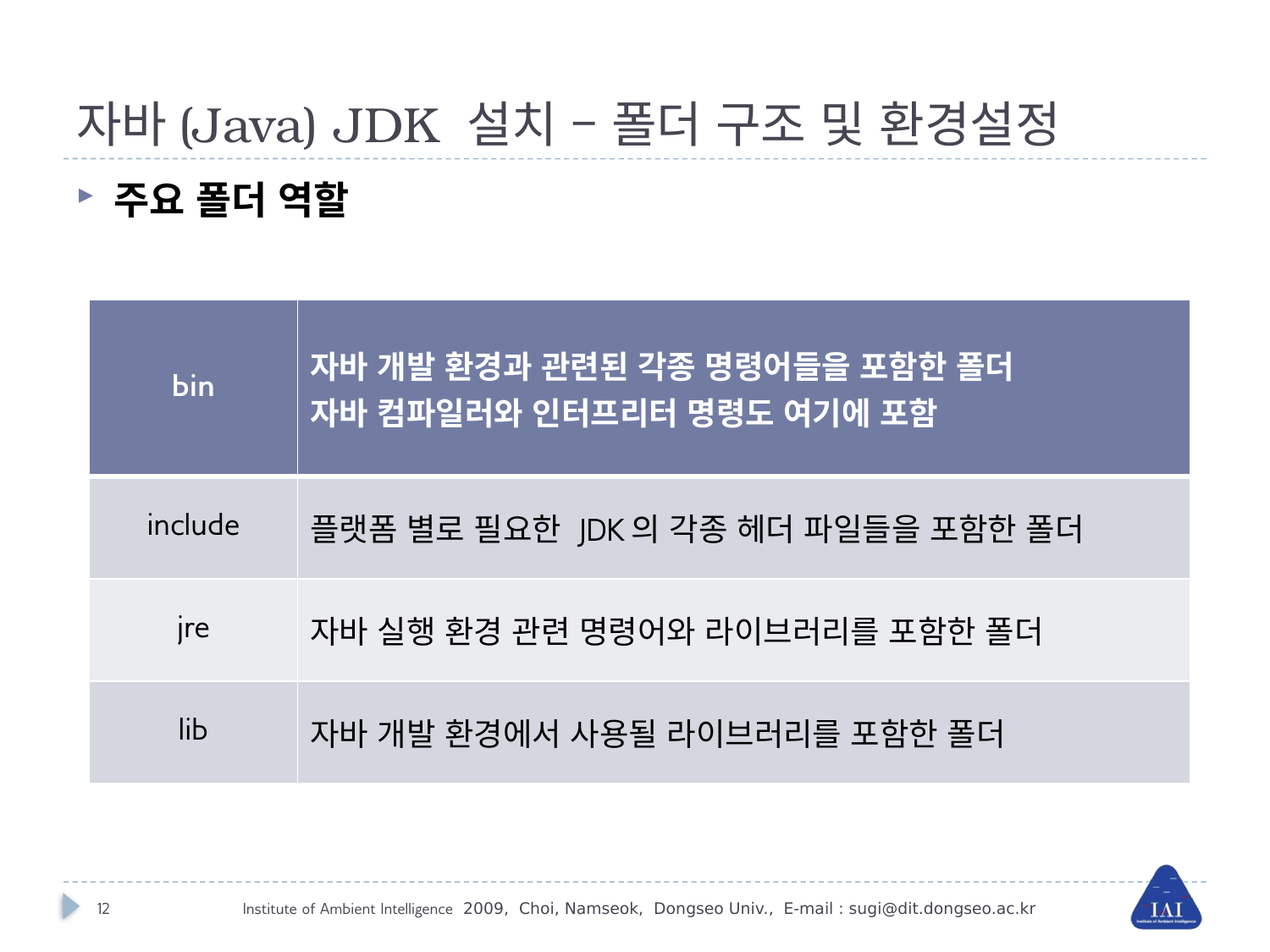

# 자바(Java) JDK 설치 – 폴더 구조 및 환경설정
주요 폴더 역할
| bin | 자바 개발 환경과 관련된 각종 명령어들을 포함한 폴더 자바 컴파일러와 인터프리터 명령도 여기에 포함 |
| --- | --- |
| include | 플랫폼 별로 필요한 JDK의 각종 헤더 파일들을 포함한 폴더 |
| jre | 자바 실행 환경 관련 명령어와 라이브러리를 포함한 폴더 |
| lib | 자바 개발 환경에서 사용될 라이브러리를 포함한 폴더 |